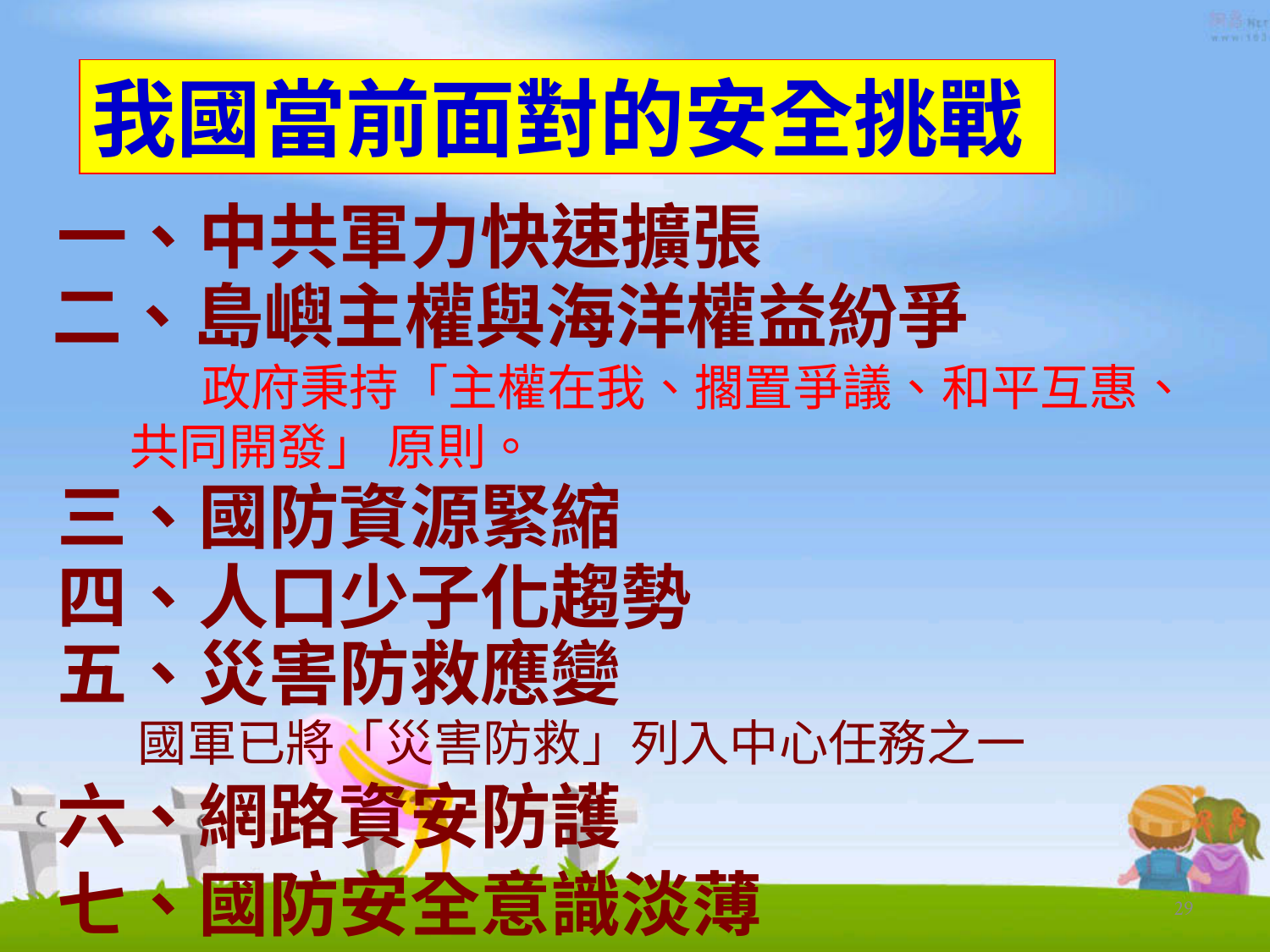

我國當前面對的安全挑戰
一、中共軍力快速擴張
二、島嶼主權與海洋權益紛爭
                  政府秉持「主權在我、擱置爭議、和平互惠、
      共同開發」 原則。
三、國防資源緊縮
四、人口少子化趨勢
五、災害防救應變
    國軍已將「災害防救」列入中心任務之一
六、網路資安防護
七、國防安全意識淡薄
29